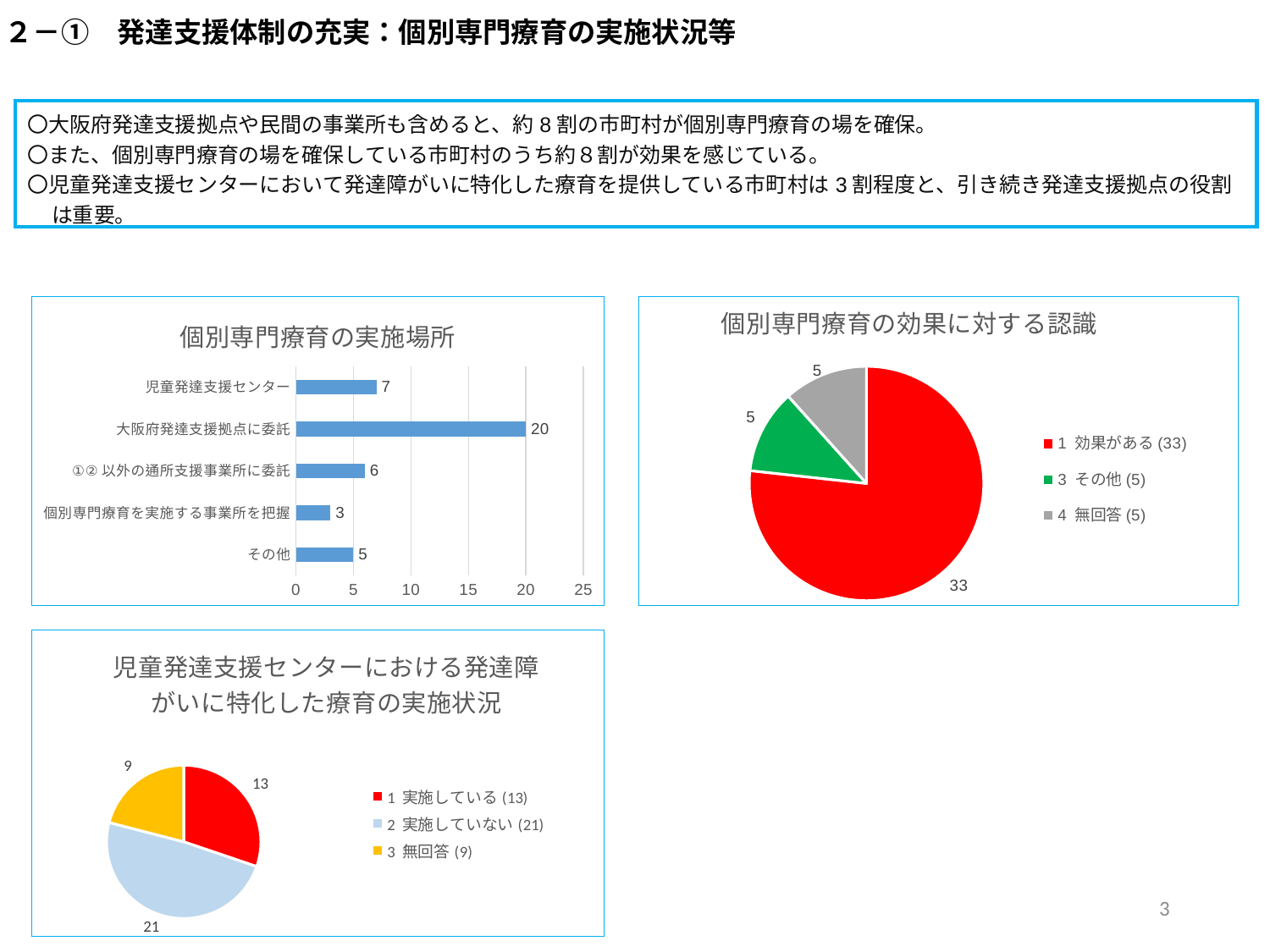

# ２－①　発達支援体制の充実：個別専門療育の実施状況等
〇大阪府発達支援拠点や民間の事業所も含めると、約8割の市町村が個別専門療育の場を確保。
〇また、個別専門療育の場を確保している市町村のうち約８割が効果を感じている。
〇児童発達支援センターにおいて発達障がいに特化した療育を提供している市町村は3割程度と、引き続き発達支援拠点の役割は重要。

### Chart: 個別専門療育の実施場所

| Category |  |
|---|---|
| その他 | 5.0 |
| 個別専門療育を実施する事業所を把握 | 3.0 |
| ①②以外の通所支援事業所に委託 | 6.0 |
| 大阪府発達支援拠点に委託 | 20.0 |
| 児童発達支援センター | 7.0 |

### Chart: 個別専門療育の効果に対する認識

| Category |  |
|---|---|
| 効果がある(33) | 33.0 |
| その他(5) | 5.0 |
| 無回答(5) | 5.0 |

### Chart: 児童発達支援センターにおける発達障がいに特化した療育の実施状況

| Category |  |
|---|---|
| 実施している(13) | 13.0 |
| 実施していない(21) | 21.0 |
| 無回答(9) | 9.0 |
3